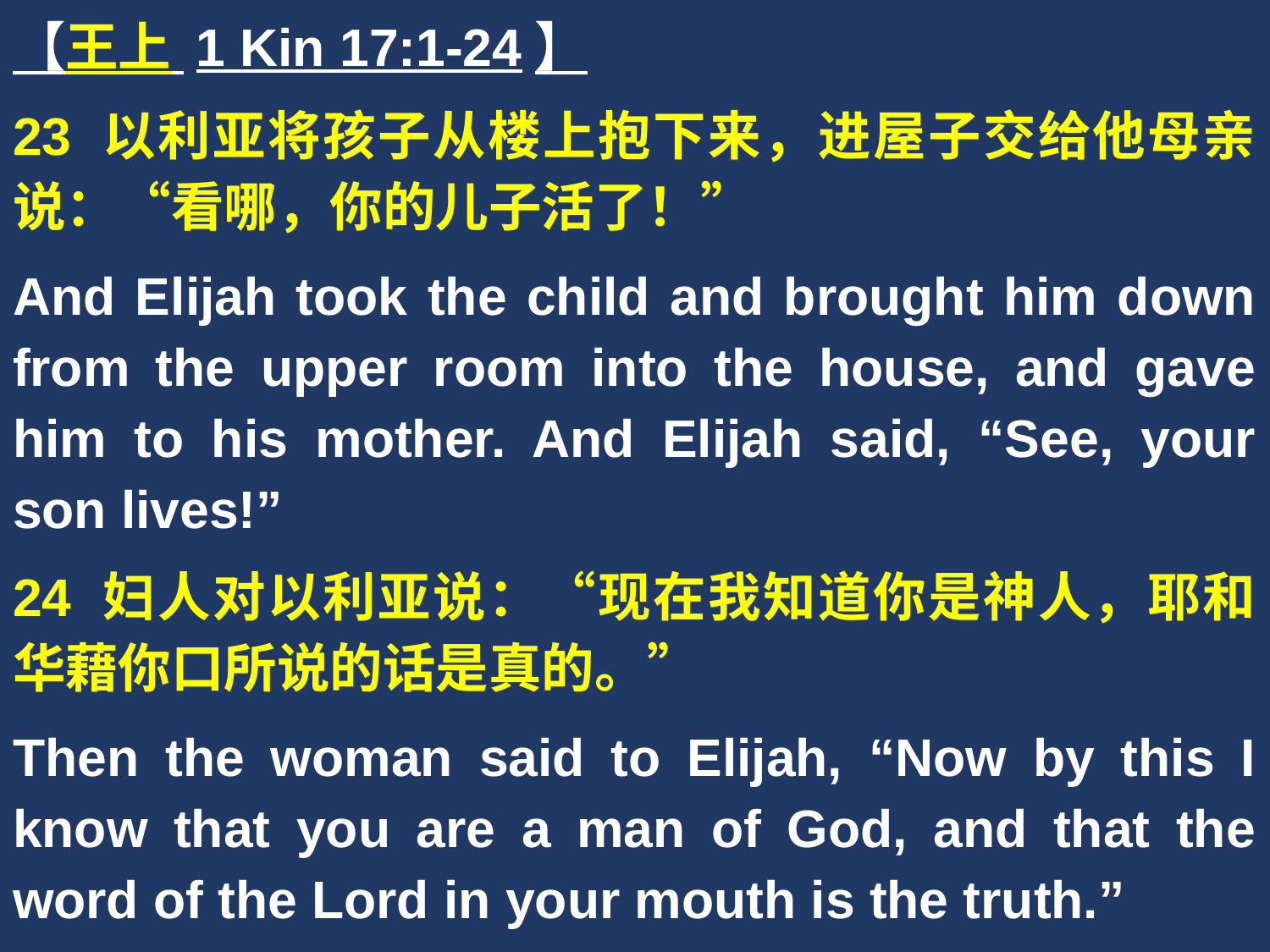

【王上 1 Kin 17:1-24】
23 以利亚将孩子从楼上抱下来，进屋子交给他母亲说：“看哪，你的儿子活了！”
And Elijah took the child and brought him down from the upper room into the house, and gave him to his mother. And Elijah said, “See, your son lives!”
24 妇人对以利亚说：“现在我知道你是神人，耶和华藉你口所说的话是真的。”
Then the woman said to Elijah, “Now by this I know that you are a man of God, and that the word of the Lord in your mouth is the truth.”